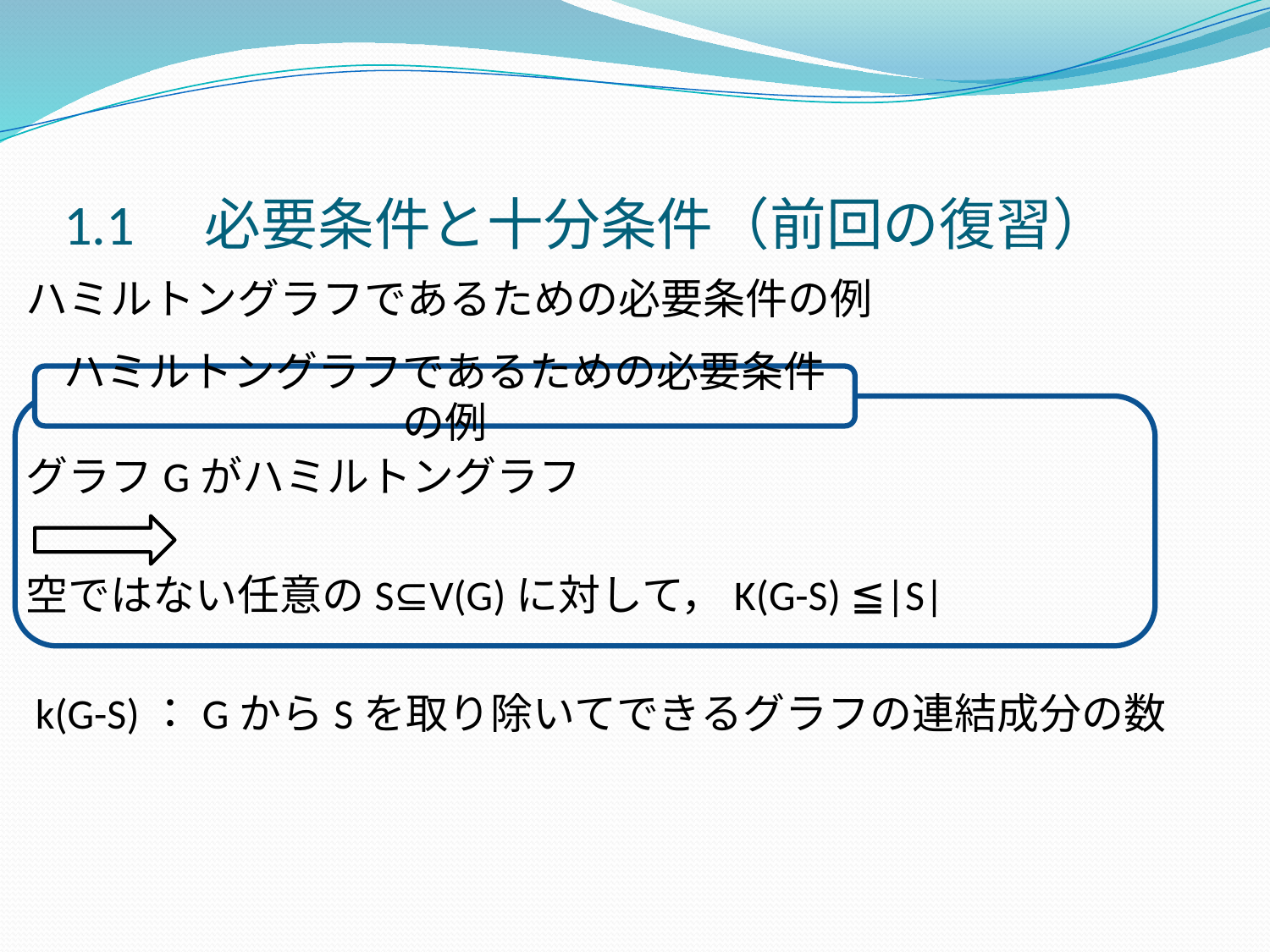

1.1　必要条件と十分条件（前回の復習）
ハミルトングラフであるための必要条件の例

グラフGがハミルトングラフ

空ではない任意のS⊆V(G)に対して，K(G-S) ≦|S|

 k(G-S)：GからSを取り除いてできるグラフの連結成分の数

ハミルトングラフであるための必要条件の例